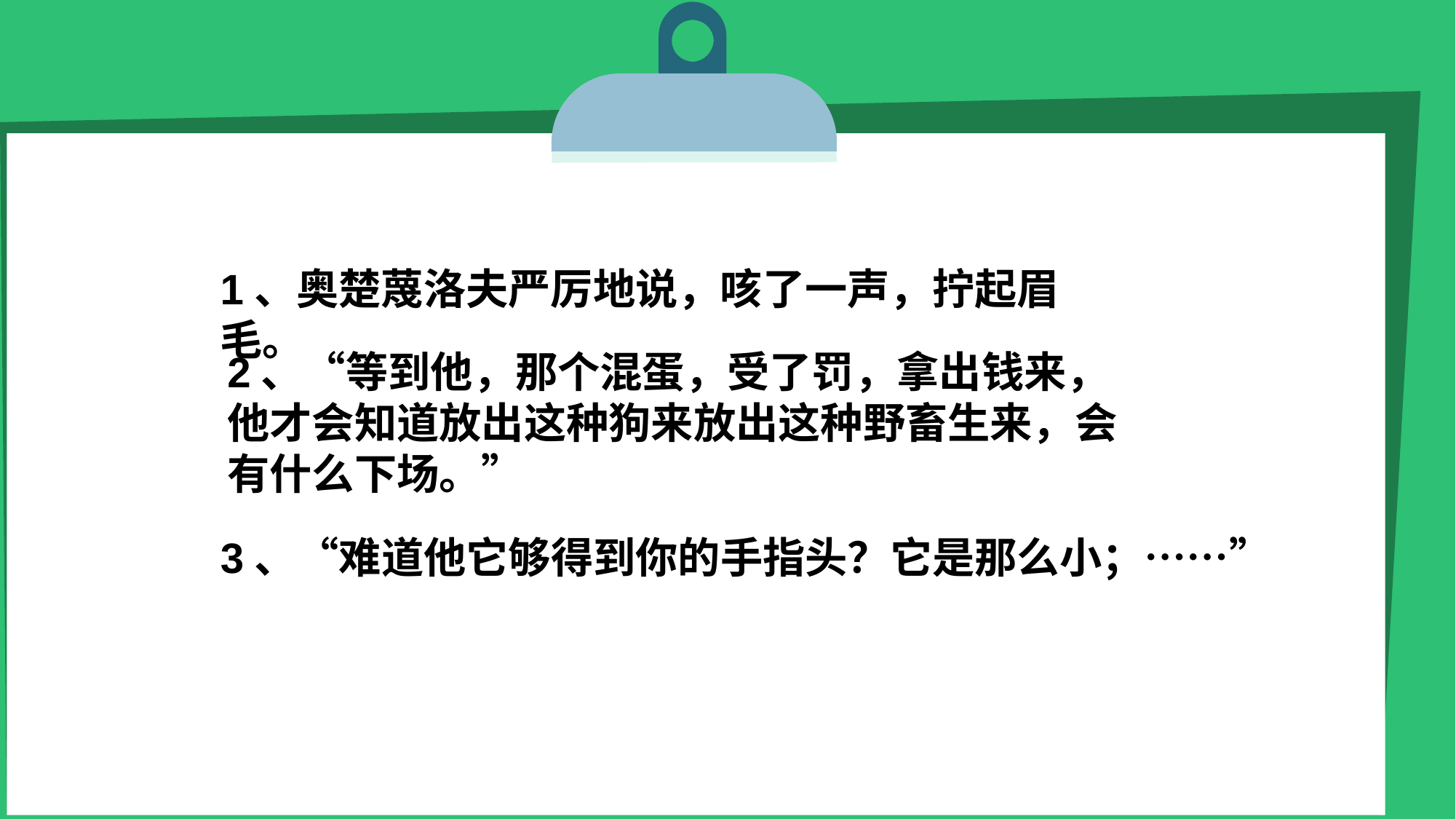

1、奥楚蔑洛夫严厉地说，咳了一声，拧起眉毛。

2、“等到他，那个混蛋，受了罚，拿出钱来，他才会知道放出这种狗来放出这种野畜生来，会有什么下场。”
3、“难道他它够得到你的手指头？它是那么小；……”